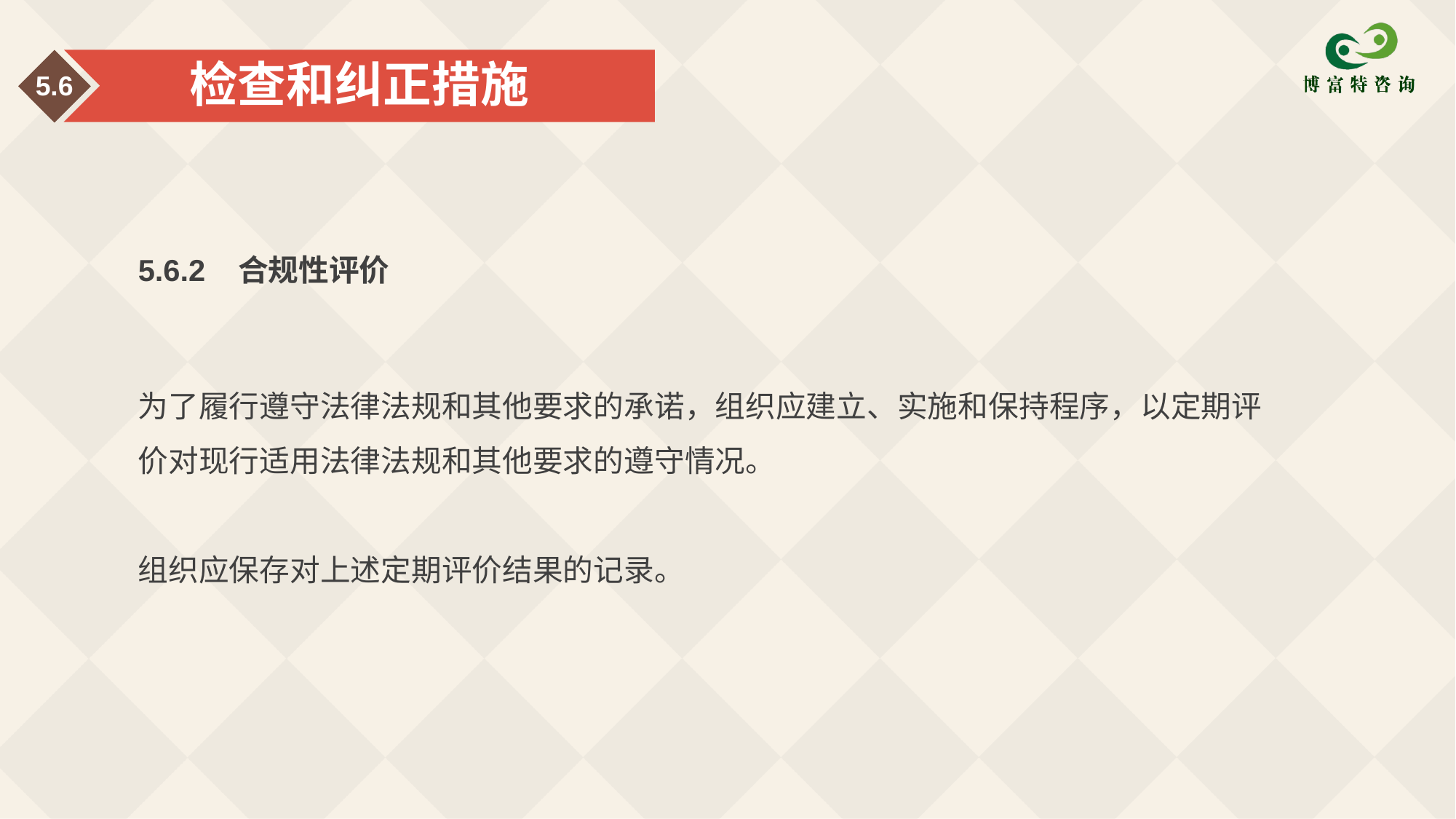

检查和纠正措施

5.6
5.6.2   合规性评价
为了履行遵守法律法规和其他要求的承诺，组织应建立、实施和保持程序，以定期评价对现行适用法律法规和其他要求的遵守情况。

组织应保存对上述定期评价结果的记录。